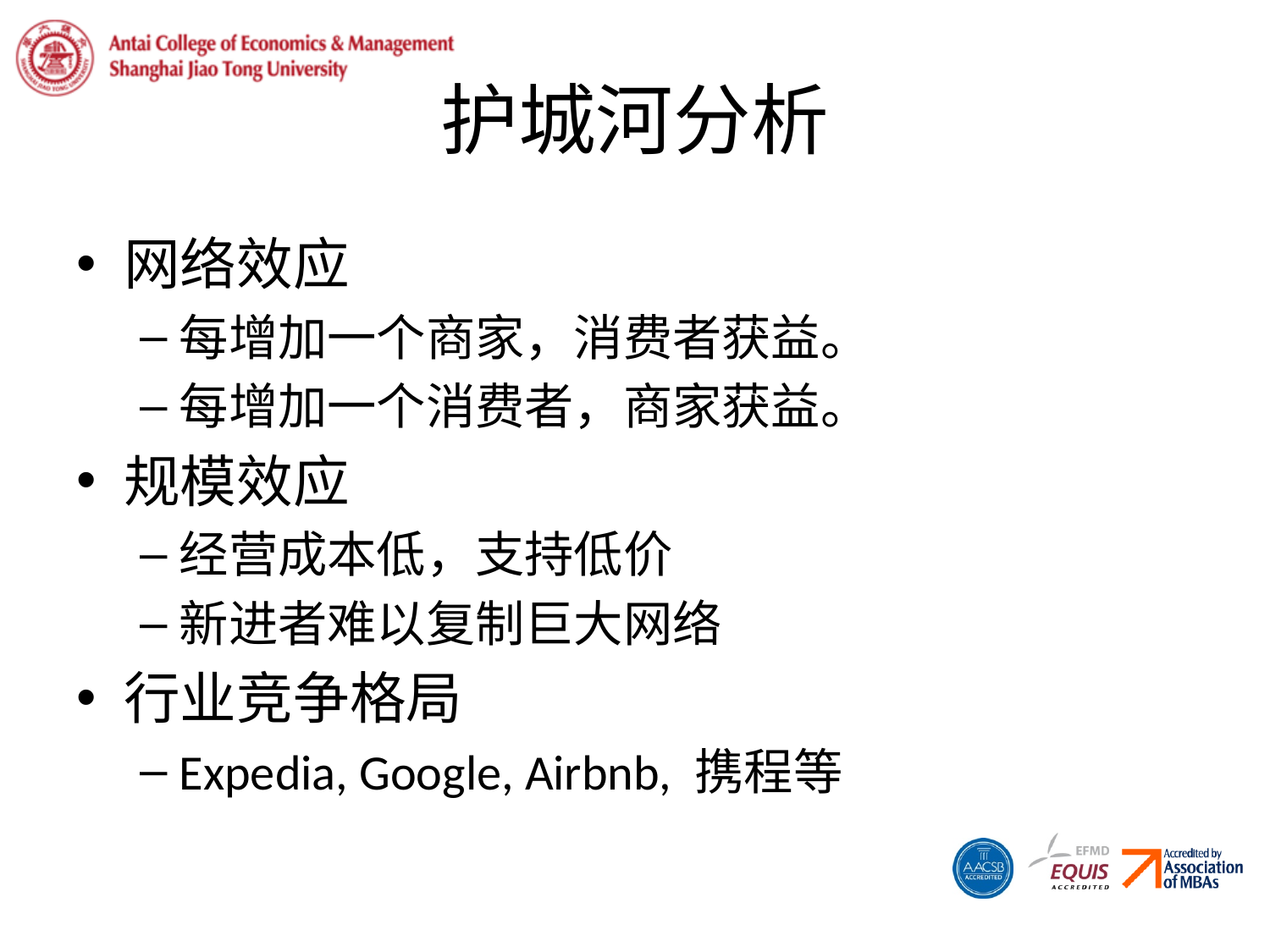

# 护城河分析
网络效应
每增加一个商家，消费者获益。
每增加一个消费者，商家获益。
规模效应
经营成本低，支持低价
新进者难以复制巨大网络
行业竞争格局
Expedia, Google, Airbnb, 携程等